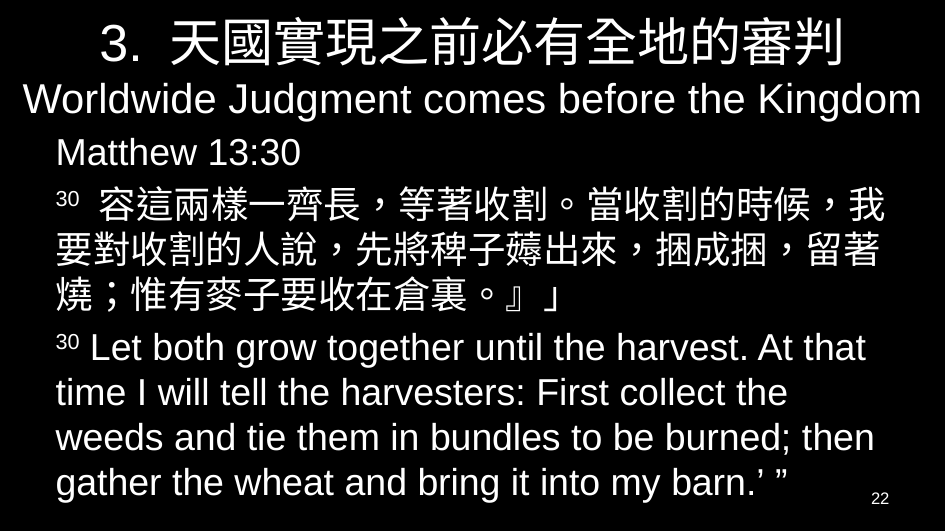

# 3. 天國實現之前必有全地的審判 Worldwide Judgment comes before the Kingdom
Matthew 13:30
30 容這兩樣一齊長，等著收割。當收割的時候，我要對收割的人說，先將稗子薅出來，捆成捆，留著燒；惟有麥子要收在倉裏。』」
30 Let both grow together until the harvest. At that time I will tell the harvesters: First collect the weeds and tie them in bundles to be burned; then gather the wheat and bring it into my barn.’ ”
22